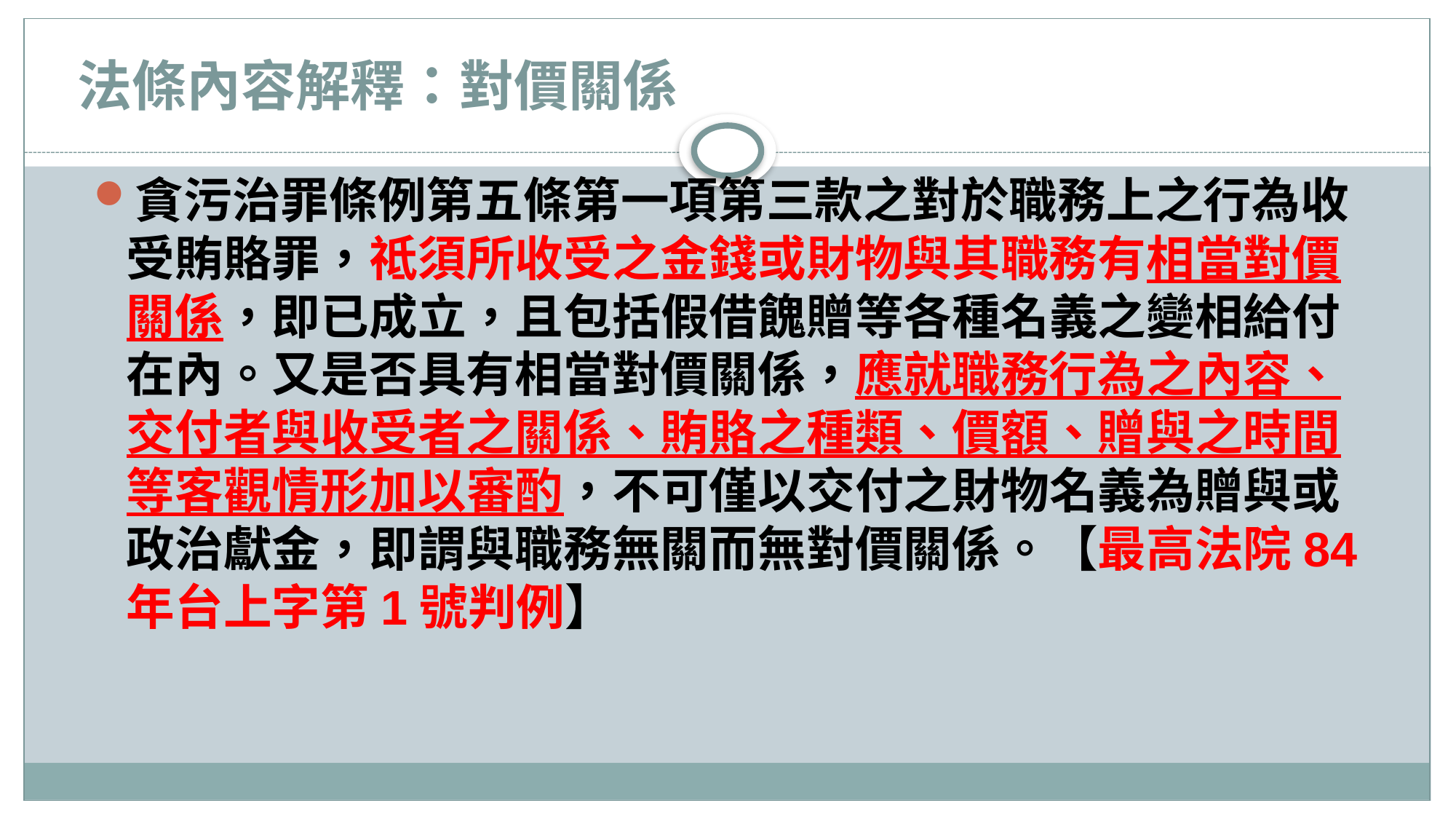

# 法條內容解釋：對價關係
貪污治罪條例第五條第一項第三款之對於職務上之行為收受賄賂罪，祗須所收受之金錢或財物與其職務有相當對價關係，即已成立，且包括假借餽贈等各種名義之變相給付在內。又是否具有相當對價關係，應就職務行為之內容、交付者與收受者之關係、賄賂之種類、價額、贈與之時間等客觀情形加以審酌，不可僅以交付之財物名義為贈與或政治獻金，即謂與職務無關而無對價關係。【最高法院84年台上字第1號判例】